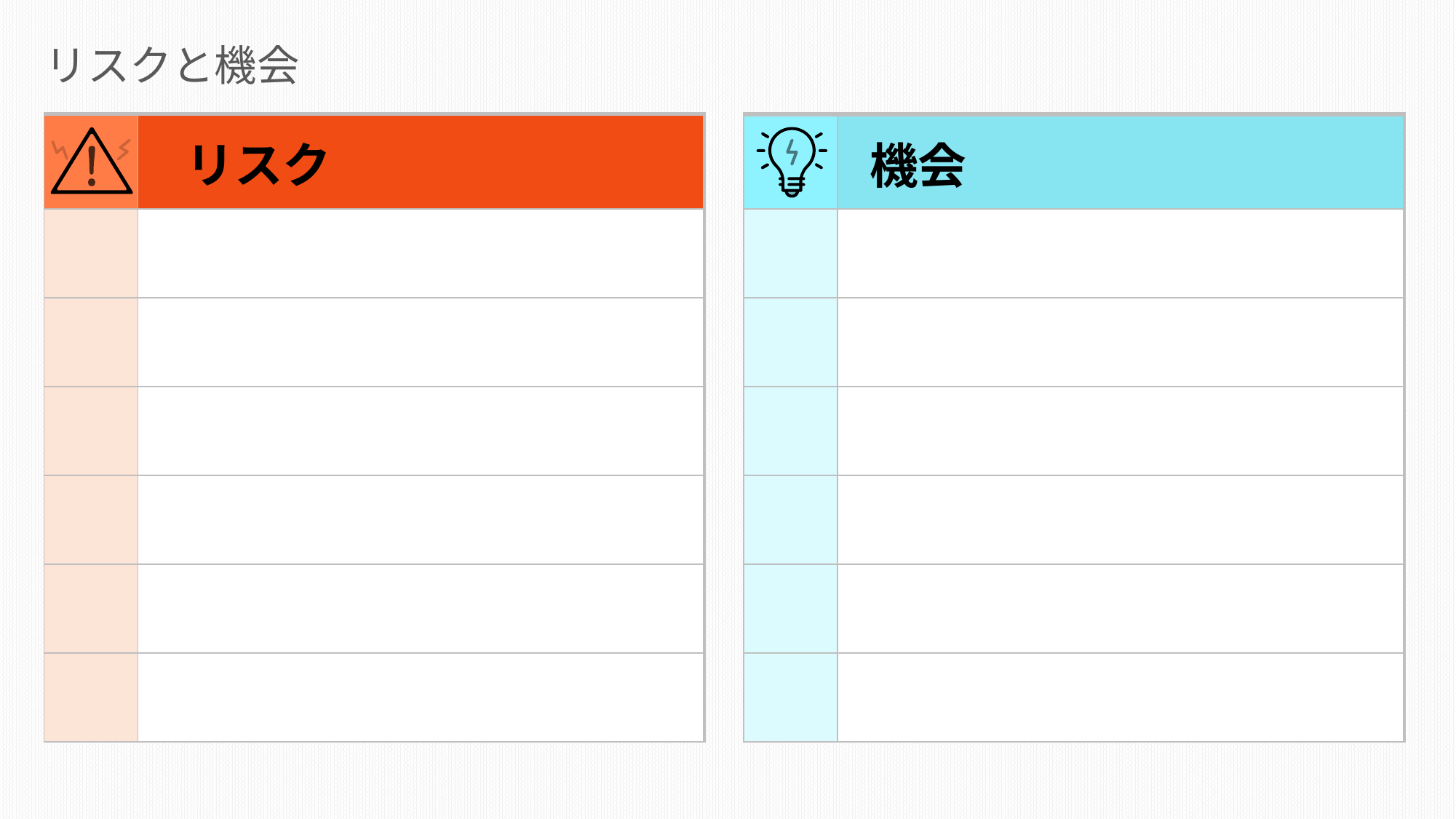

リスクと機会
|  | リスク |
| --- | --- |
|  |  |
|  |  |
|  |  |
|  |  |
|  |  |
|  |  |
|  | 機会 |
| --- | --- |
|  |  |
|  |  |
|  |  |
|  |  |
|  |  |
|  |  |